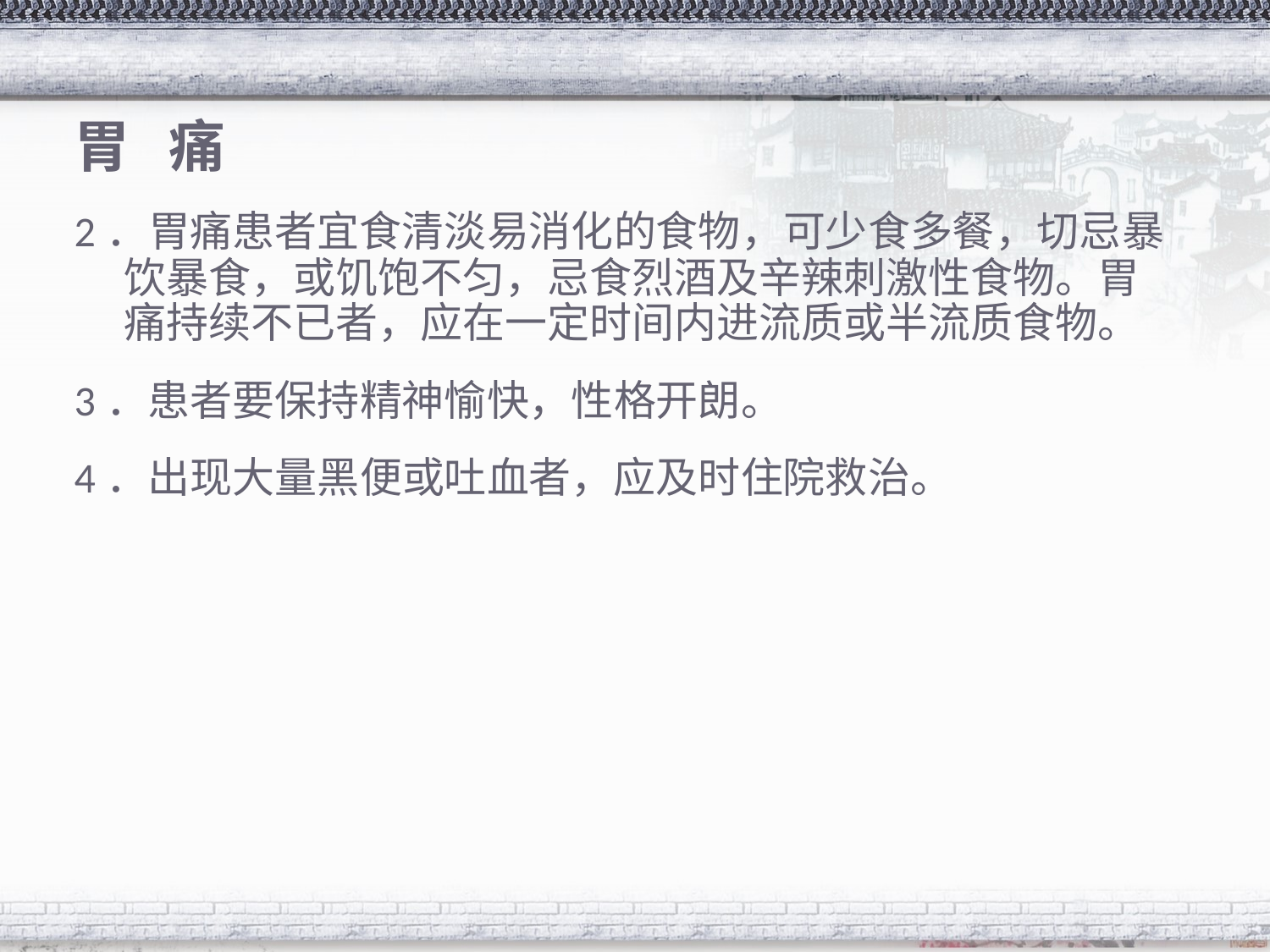

# 胃   痛
2．胃痛患者宜食清淡易消化的食物，可少食多餐，切忌暴饮暴食，或饥饱不匀，忌食烈酒及辛辣刺激性食物。胃痛持续不已者，应在一定时间内进流质或半流质食物。
3．患者要保持精神愉快，性格开朗。
4．出现大量黑便或吐血者，应及时住院救治。